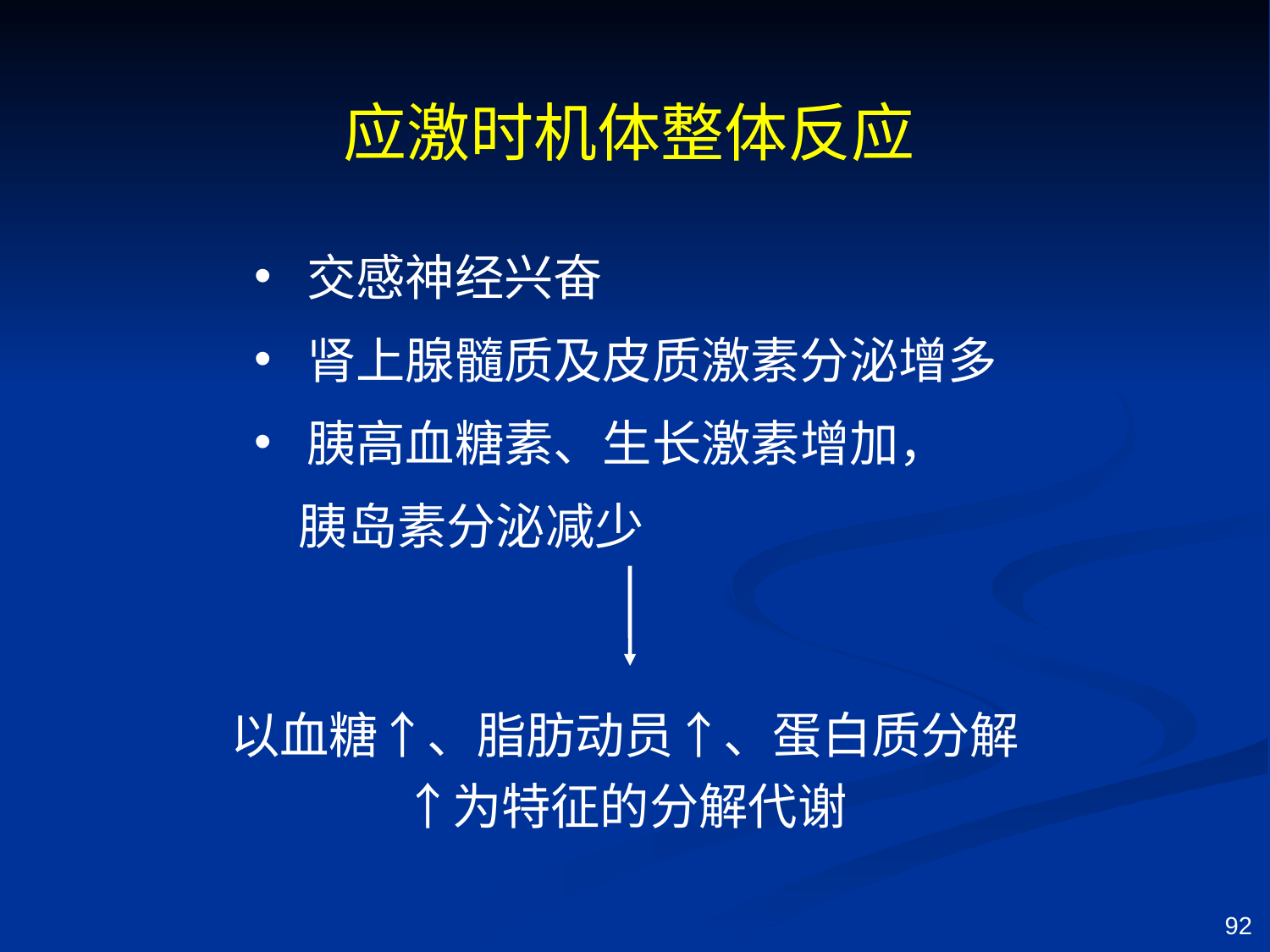

应激时机体整体反应
 交感神经兴奋
 肾上腺髓质及皮质激素分泌增多
 胰高血糖素、生长激素增加，
   胰岛素分泌减少

以血糖↑、脂肪动员↑、蛋白质分解↑为特征的分解代谢
92